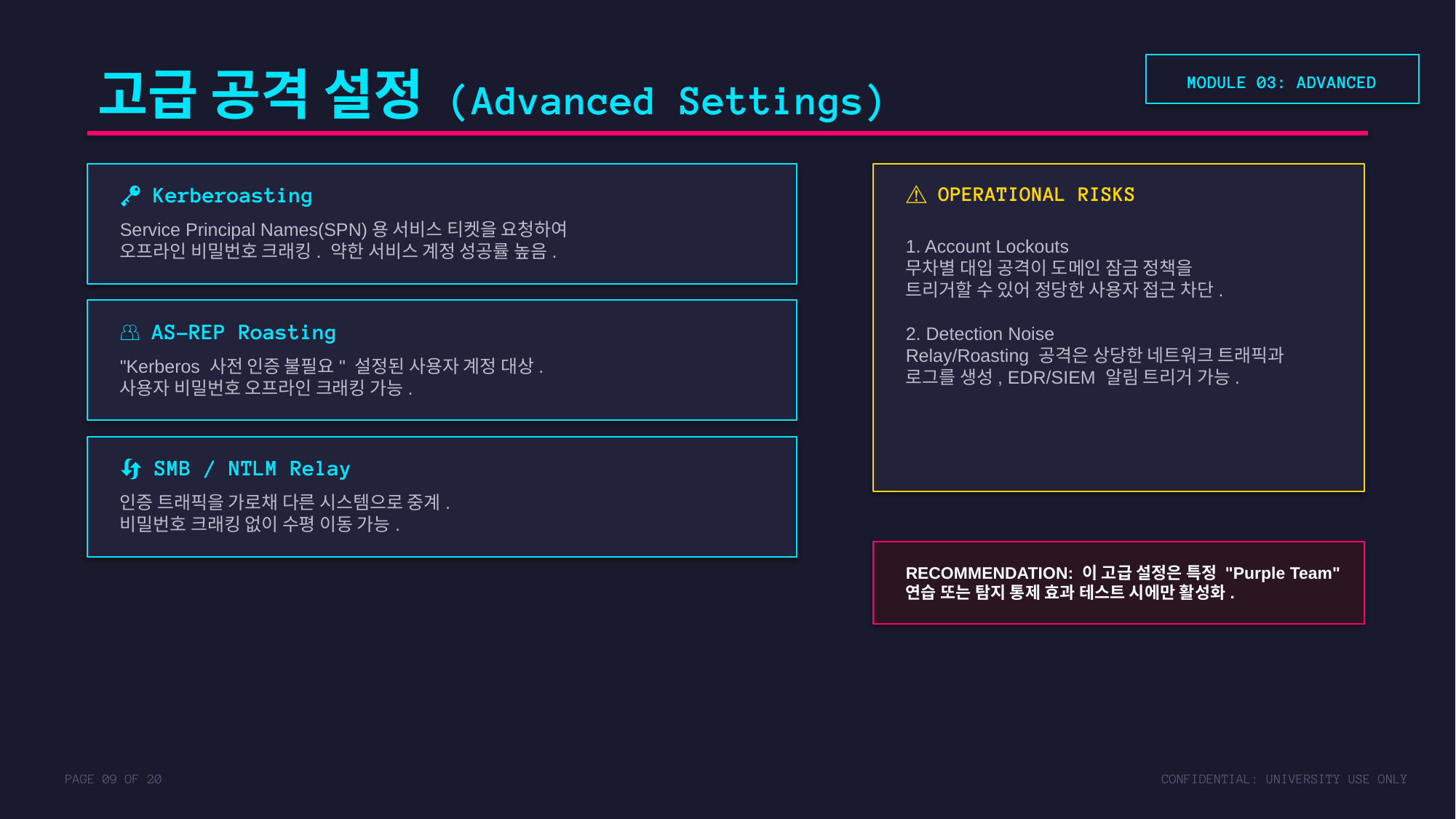

고급 공격 설정 (Advanced Settings)

MODULE 03: ADVANCED

🔑 Kerberoasting
⚠ OPERATIONAL RISKS
Service Principal Names(SPN)용 서비스 티켓을 요청하여
오프라인 비밀번호 크래킹. 약한 서비스 계정 성공률 높음.
1. Account Lockouts
무차별 대입 공격이 도메인 잠금 정책을
트리거할 수 있어 정당한 사용자 접근 차단.
2. Detection Noise
Relay/Roasting 공격은 상당한 네트워크 트래픽과
로그를 생성, EDR/SIEM 알림 트리거 가능.

👥 AS-REP Roasting
"Kerberos 사전 인증 불필요" 설정된 사용자 계정 대상.
사용자 비밀번호 오프라인 크래킹 가능.

🔄 SMB / NTLM Relay
인증 트래픽을 가로채 다른 시스템으로 중계.
비밀번호 크래킹 없이 수평 이동 가능.

RECOMMENDATION: 이 고급 설정은 특정 "Purple Team"
연습 또는 탐지 통제 효과 테스트 시에만 활성화.
PAGE 09 OF 20
CONFIDENTIAL: UNIVERSITY USE ONLY